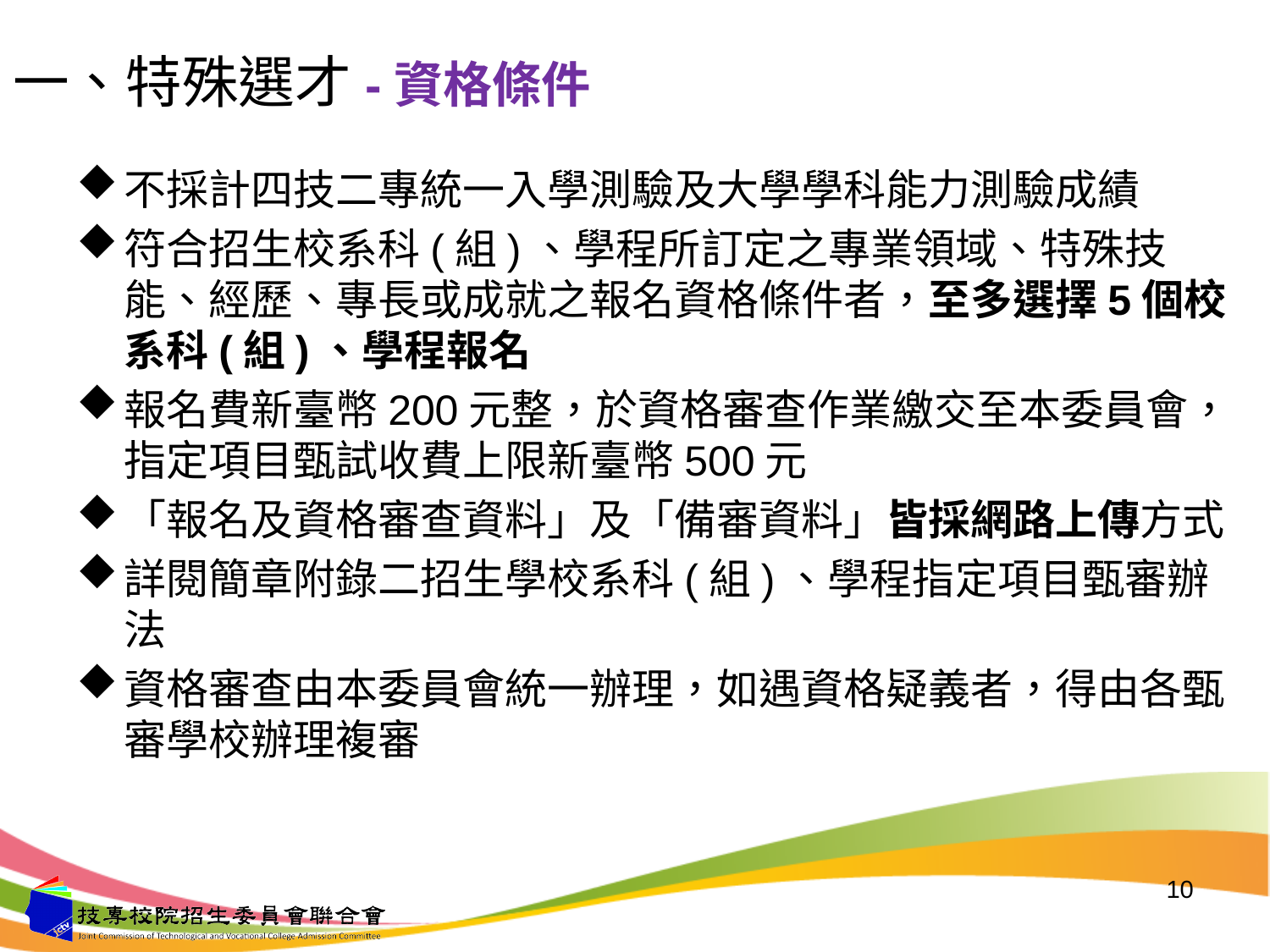

# 一、特殊選才-資格條件
不採計四技二專統一入學測驗及大學學科能力測驗成績
符合招生校系科(組)、學程所訂定之專業領域、特殊技能、經歷、專長或成就之報名資格條件者，至多選擇5個校系科(組)、學程報名
報名費新臺幣200元整，於資格審查作業繳交至本委員會，指定項目甄試收費上限新臺幣500元
「報名及資格審查資料」及「備審資料」皆採網路上傳方式
詳閱簡章附錄二招生學校系科(組)、學程指定項目甄審辦法
資格審查由本委員會統一辦理，如遇資格疑義者，得由各甄審學校辦理複審
10